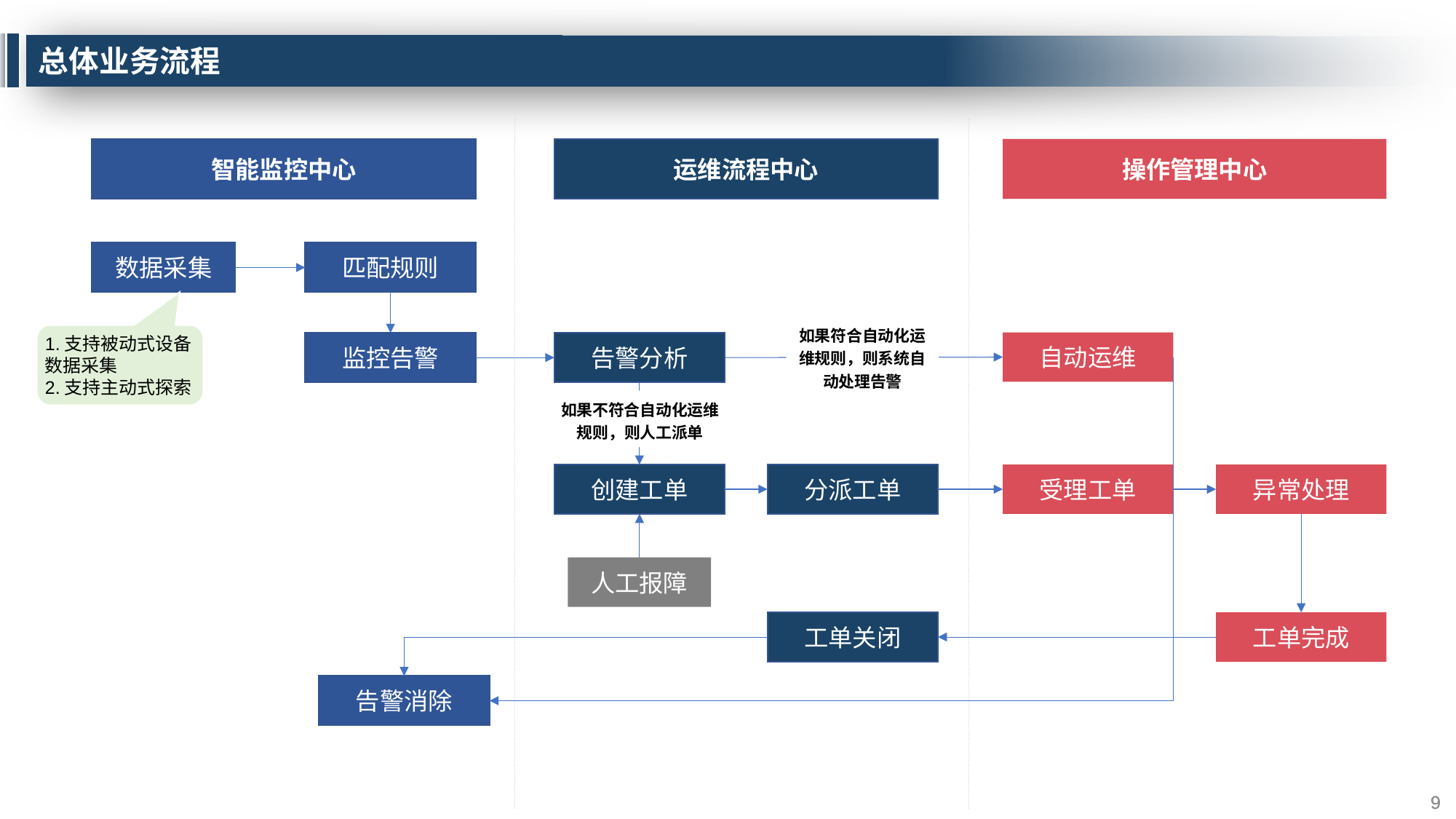

# 总体业务流程
操作管理中心
智能监控中心
运维流程中心
匹配规则
数据采集
如果符合自动化运维规则，则系统自动处理告警
1.支持被动式设备数据采集
2.支持主动式探索
自动运维
监控告警
告警分析
如果不符合自动化运维规则，则人工派单
创建工单
分派工单
受理工单
异常处理
人工报障
工单关闭
工单完成
告警消除